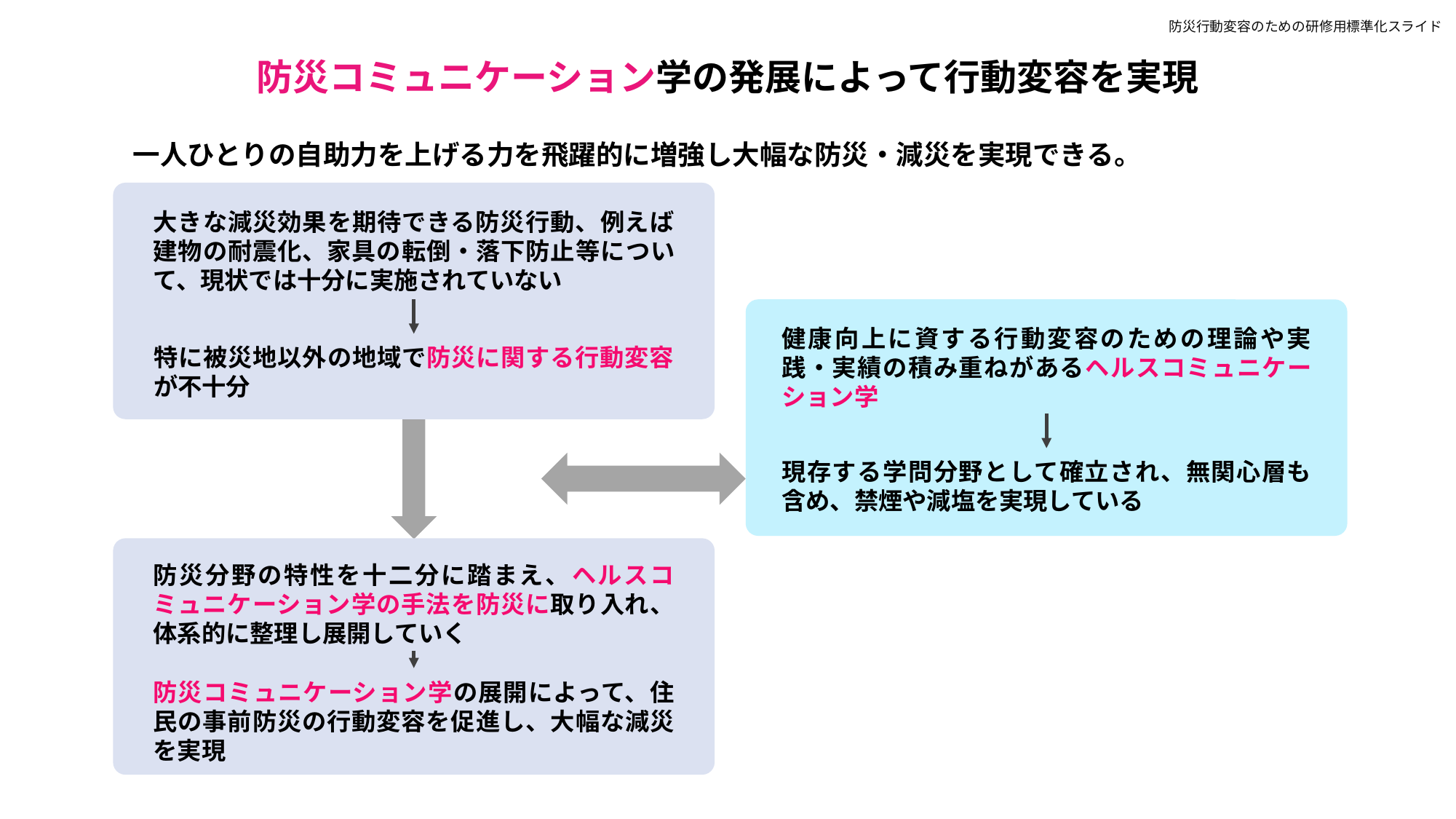

防災行動変容のための研修用標準化スライド
防災コミュニケーション学の発展によって行動変容を実現
一人ひとりの自助力を上げる力を飛躍的に増強し大幅な防災・減災を実現できる。

大きな減災効果を期待できる防災行動、例えば建物の耐震化、家具の転倒・落下防止等について、現状では十分に実施されていない
特に被災地以外の地域で防災に関する行動変容が不十分

健康向上に資する行動変容のための理論や実践・実績の積み重ねがあるヘルスコミュニケーション学
現存する学問分野として確立され、無関心層も含め、禁煙や減塩を実現している

防災分野の特性を十二分に踏まえ、ヘルスコミュニケーション学の手法を防災に取り入れ、体系的に整理し展開していく
防災コミュニケーション学の展開によって、住民の事前防災の行動変容を促進し、大幅な減災を実現